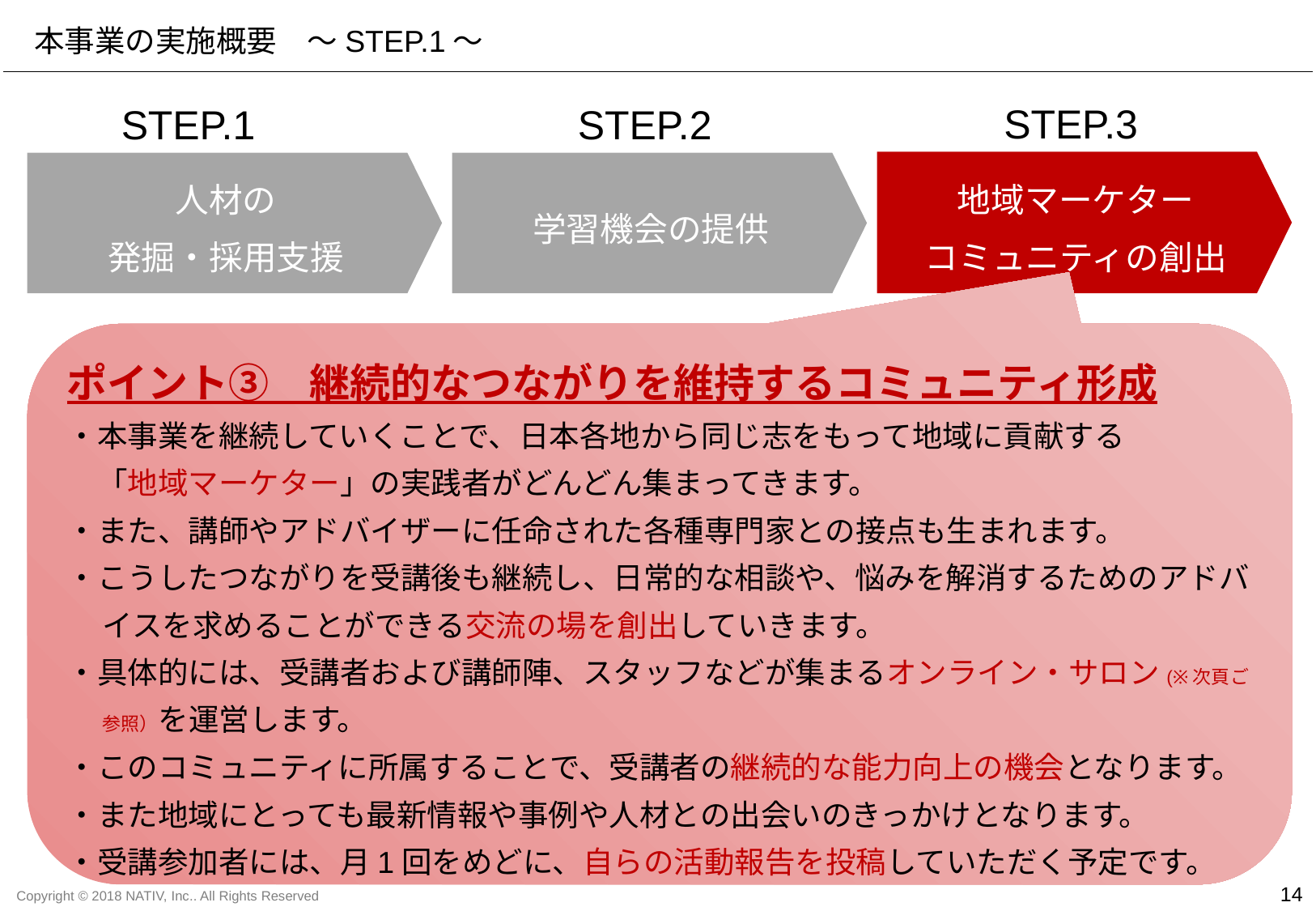

本事業の実施概要　〜STEP.1〜
STEP.3
STEP.2
STEP.1
地域マーケター
コミュニティの創出
人材の
発掘・採用支援
学習機会の提供
ポイント③　継続的なつながりを維持するコミュニティ形成
・本事業を継続していくことで、日本各地から同じ志をもって地域に貢献する
　「地域マーケター」の実践者がどんどん集まってきます。
・また、講師やアドバイザーに任命された各種専門家との接点も生まれます。
・こうしたつながりを受講後も継続し、日常的な相談や、悩みを解消するためのアドバイスを求めることができる交流の場を創出していきます。
・具体的には、受講者および講師陣、スタッフなどが集まるオンライン・サロン(※次頁ご参照）を運営します。
・このコミュニティに所属することで、受講者の継続的な能力向上の機会となります。
・また地域にとっても最新情報や事例や人材との出会いのきっかけとなります。
・受講参加者には、月1回をめどに、自らの活動報告を投稿していただく予定です。